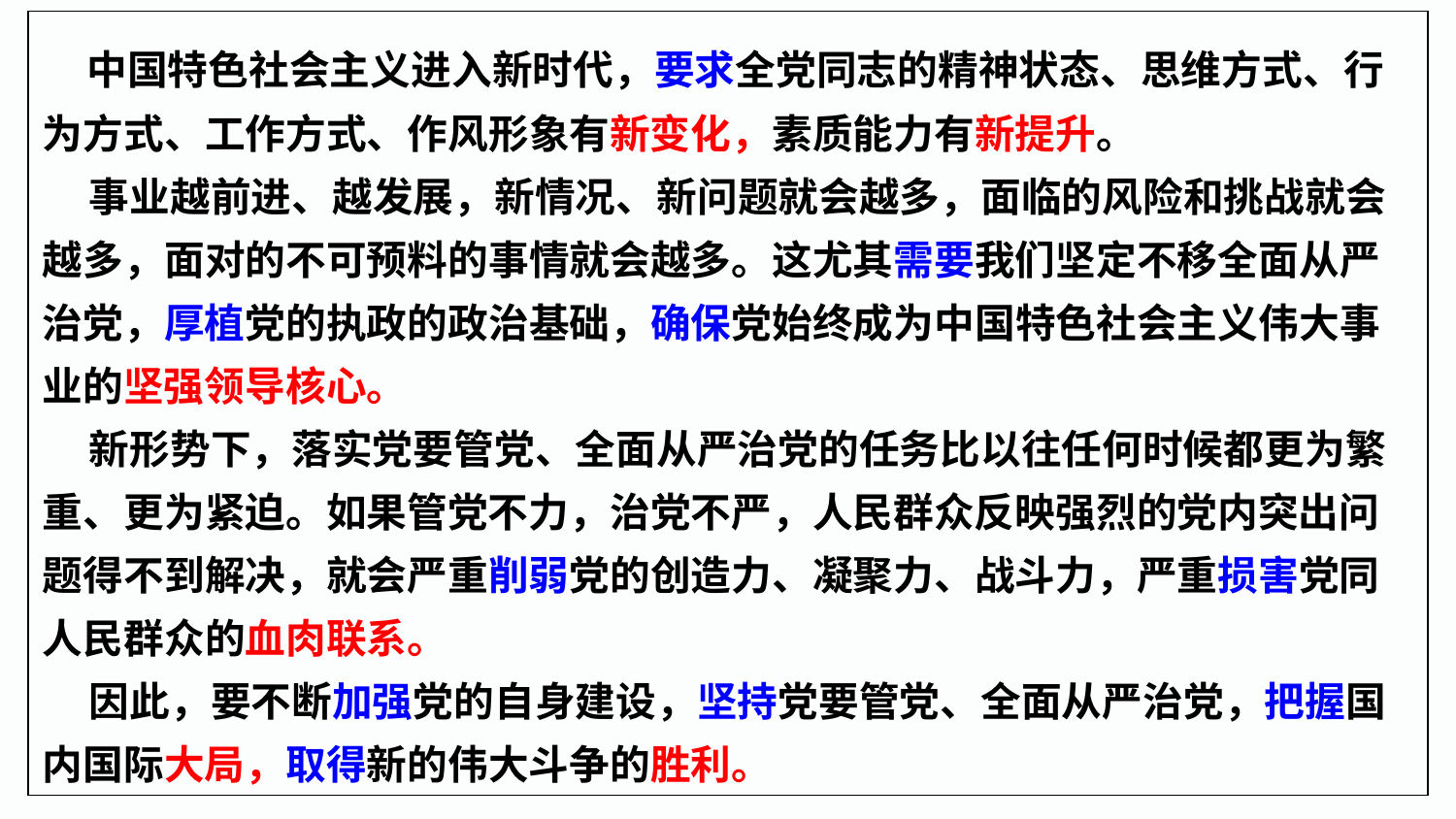

中国特色社会主义进入新时代，要求全党同志的精神状态、思维方式、行为方式、工作方式、作风形象有新变化，素质能力有新提升。
    事业越前进、越发展，新情况、新问题就会越多，面临的风险和挑战就会越多，面对的不可预料的事情就会越多。这尤其需要我们坚定不移全面从严治党，厚植党的执政的政治基础，确保党始终成为中国特色社会主义伟大事业的坚强领导核心。
    新形势下，落实党要管党、全面从严治党的任务比以往任何时候都更为繁重、更为紧迫。如果管党不力，治党不严，人民群众反映强烈的党内突出问题得不到解决，就会严重削弱党的创造力、凝聚力、战斗力，严重损害党同人民群众的血肉联系。
    因此，要不断加强党的自身建设，坚持党要管党、全面从严治党，把握国内国际大局，取得新的伟大斗争的胜利。